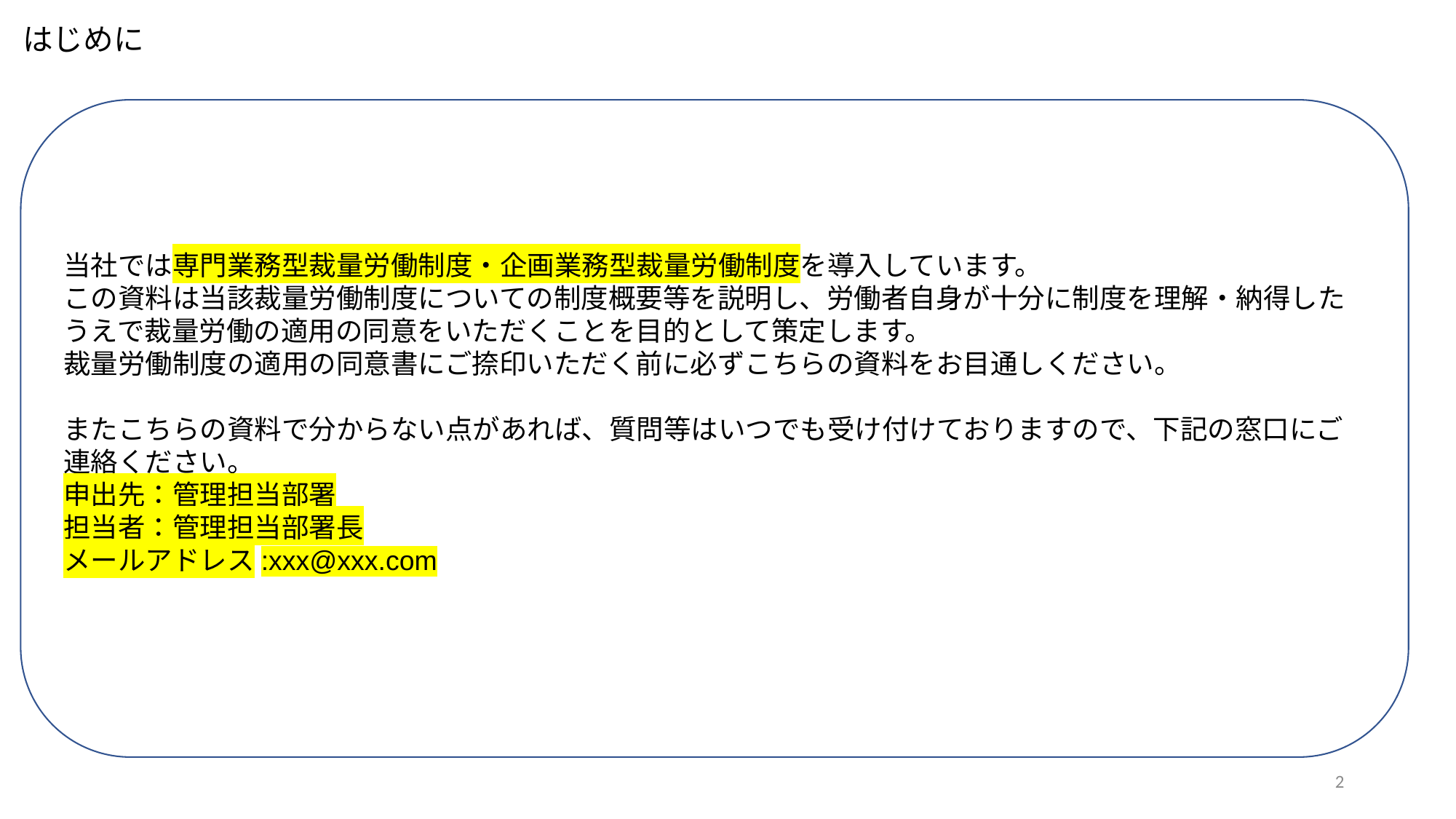

# はじめに
当社では専門業務型裁量労働制度・企画業務型裁量労働制度を導入しています。
この資料は当該裁量労働制度についての制度概要等を説明し、労働者自身が十分に制度を理解・納得したうえで裁量労働の適用の同意をいただくことを目的として策定します。
裁量労働制度の適用の同意書にご捺印いただく前に必ずこちらの資料をお目通しください。

またこちらの資料で分からない点があれば、質問等はいつでも受け付けておりますので、下記の窓口にご連絡ください。
申出先：管理担当部署
担当者：管理担当部署長
メールアドレス:xxx@xxx.com

2